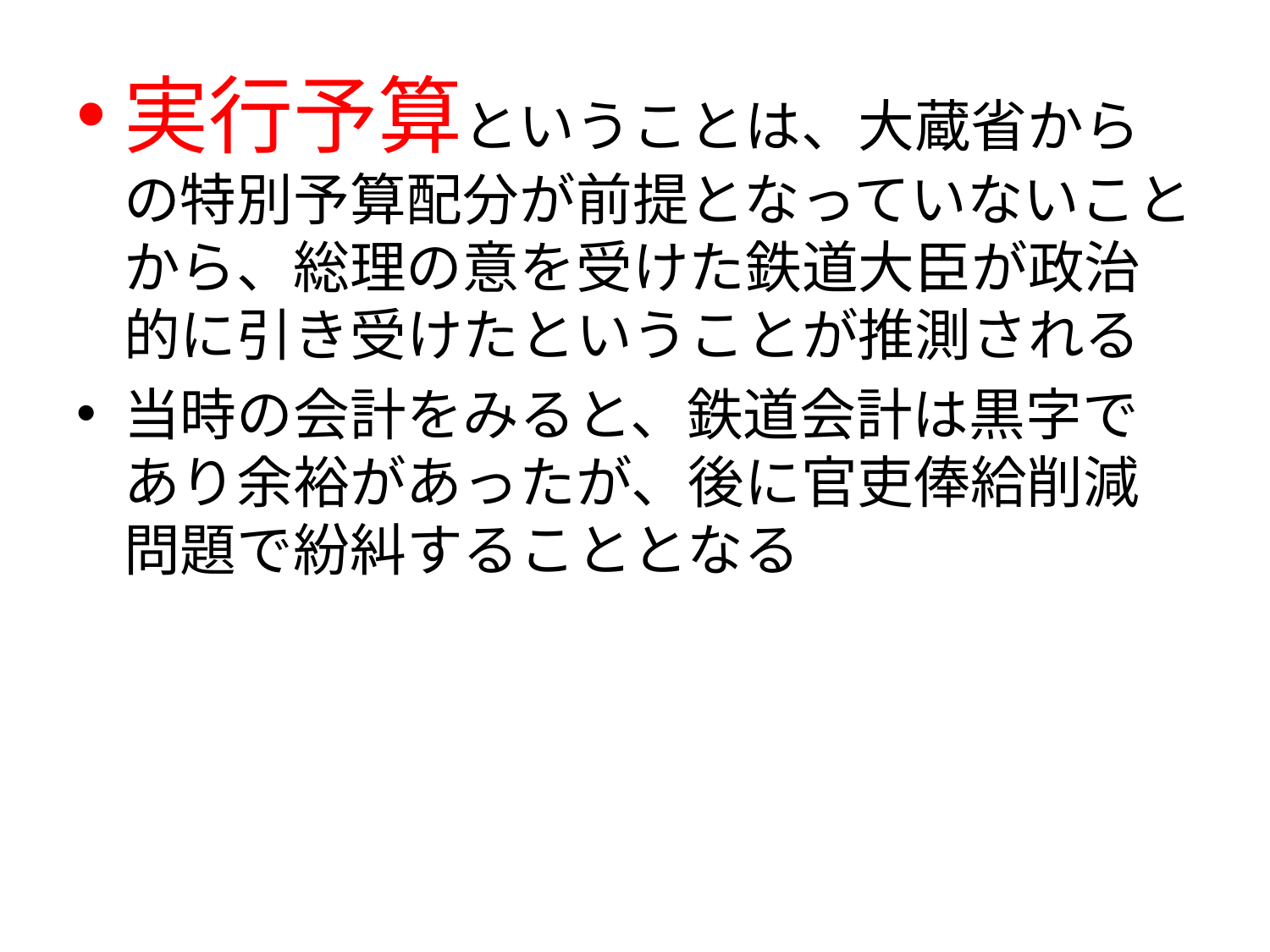

実行予算ということは、大蔵省からの特別予算配分が前提となっていないことから、総理の意を受けた鉄道大臣が政治的に引き受けたということが推測される
当時の会計をみると、鉄道会計は黒字であり余裕があったが、後に官吏俸給削減問題で紛糾することとなる